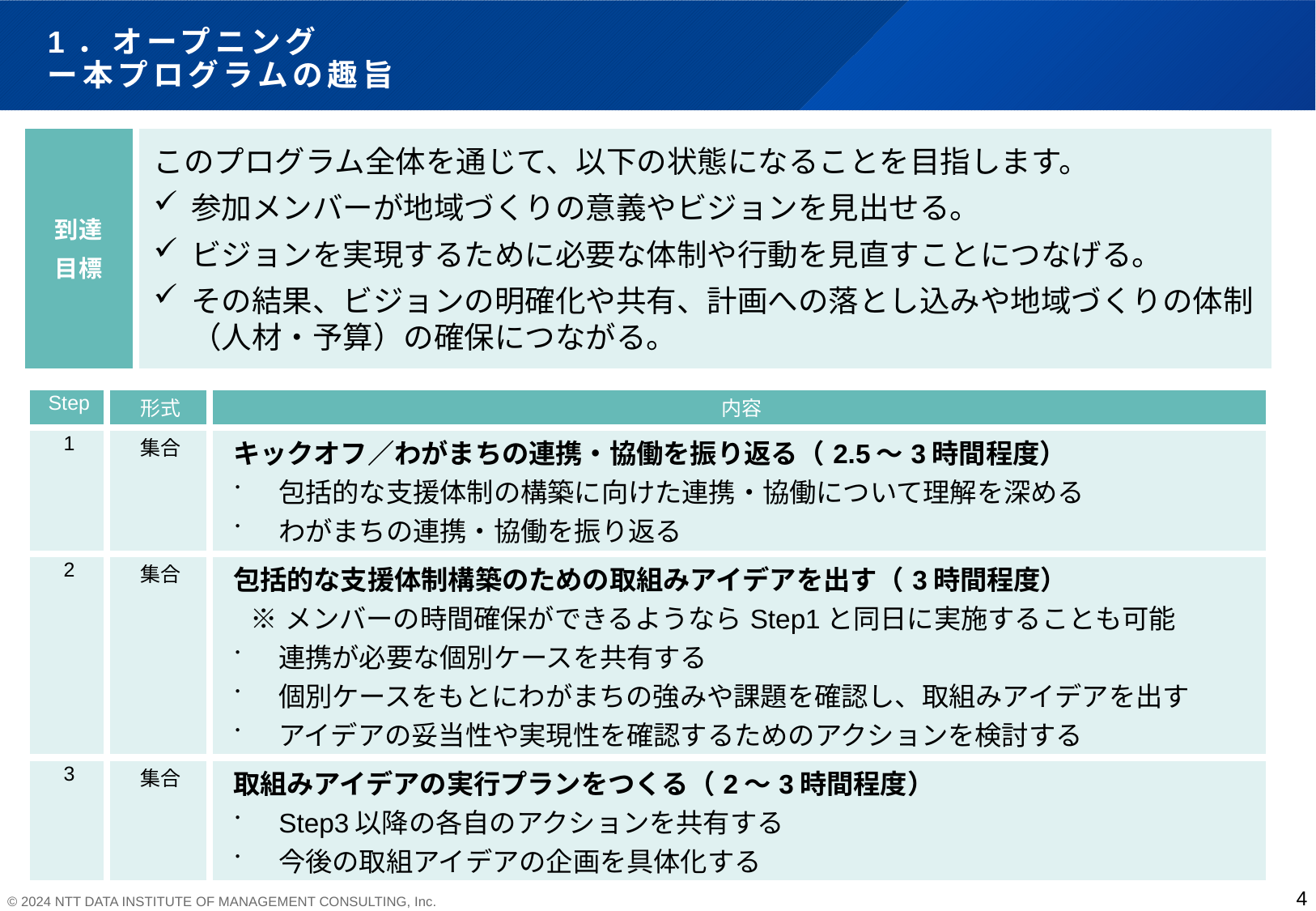

# 1．オープニング ー本プログラムの趣旨
到達
目標
このプログラム全体を通じて、以下の状態になることを目指します。
参加メンバーが地域づくりの意義やビジョンを見出せる。
ビジョンを実現するために必要な体制や行動を見直すことにつなげる。
その結果、ビジョンの明確化や共有、計画への落とし込みや地域づくりの体制（人材・予算）の確保につながる。
| Step | 形式 | 内容 |
| --- | --- | --- |
| 1 | 集合 | キックオフ／わがまちの連携・協働を振り返る（2.5～3時間程度） 包括的な支援体制の構築に向けた連携・協働について理解を深める わがまちの連携・協働を振り返る |
| 2 | 集合 | 包括的な支援体制構築のための取組みアイデアを出す（3時間程度） ※メンバーの時間確保ができるようならStep1と同日に実施することも可能 連携が必要な個別ケースを共有する 個別ケースをもとにわがまちの強みや課題を確認し、取組みアイデアを出す アイデアの妥当性や実現性を確認するためのアクションを検討する |
| 3 | 集合 | 取組みアイデアの実行プランをつくる（2～3時間程度） Step3以降の各自のアクションを共有する 今後の取組アイデアの企画を具体化する |
4